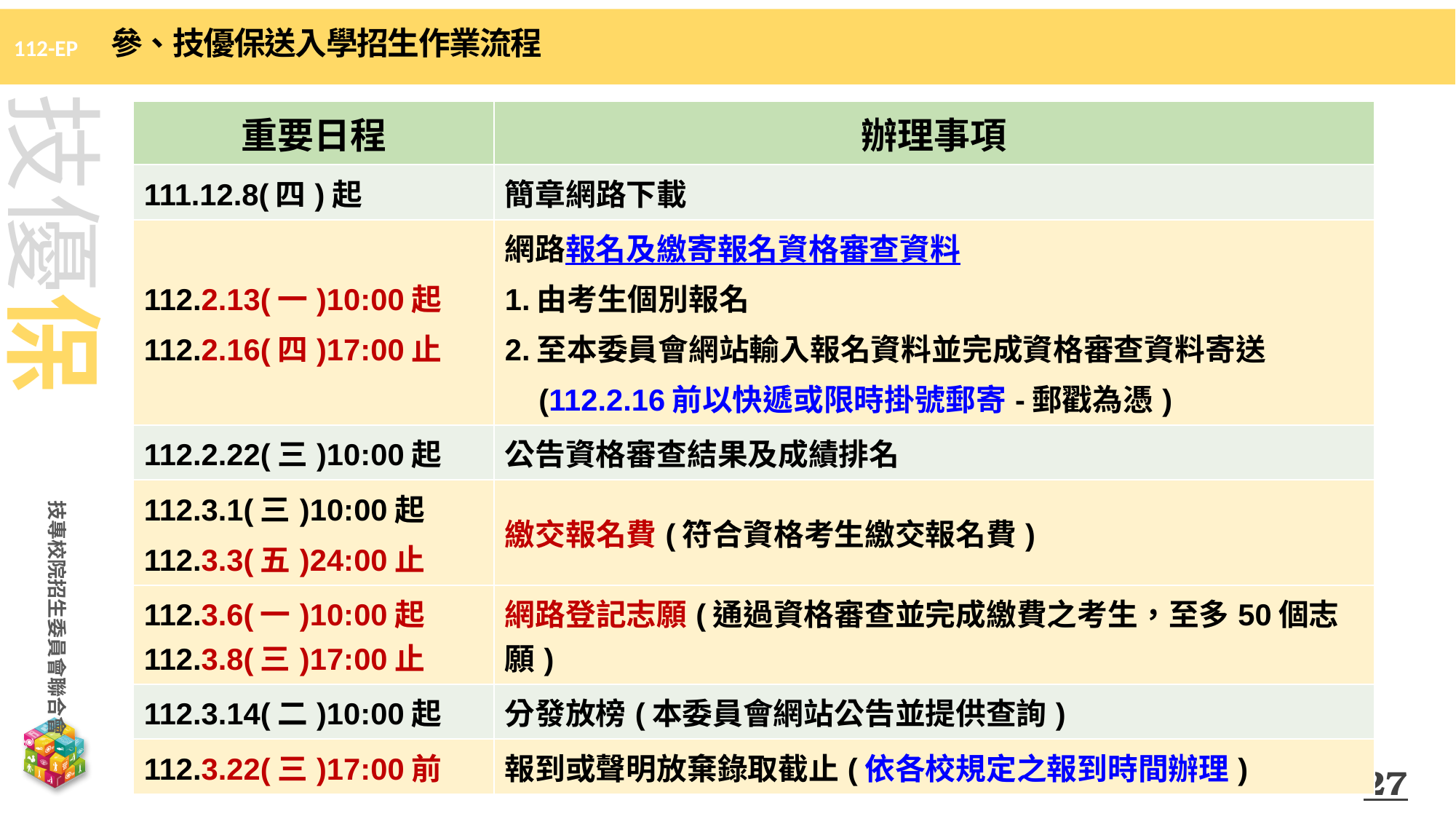

參、技優保送入學招生作業流程
| 重要日程 | 辦理事項 |
| --- | --- |
| 111.12.8(四)起 | 簡章網路下載 |
| 112.2.13(一)10:00起 112.2.16(四)17:00止 | 網路報名及繳寄報名資格審查資料 1.由考生個別報名 2.至本委員會網站輸入報名資料並完成資格審查資料寄送 (112.2.16前以快遞或限時掛號郵寄-郵戳為憑) |
| 112.2.22(三)10:00起 | 公告資格審查結果及成績排名 |
| 112.3.1(三)10:00起 112.3.3(五)24:00止 | 繳交報名費(符合資格考生繳交報名費) |
| 112.3.6(一)10:00起112.3.8(三)17:00止 | 網路登記志願(通過資格審查並完成繳費之考生，至多50個志願) |
| 112.3.14(二)10:00起 | 分發放榜(本委員會網站公告並提供查詢) |
| 112.3.22(三)17:00前 | 報到或聲明放棄錄取截止(依各校規定之報到時間辦理) |